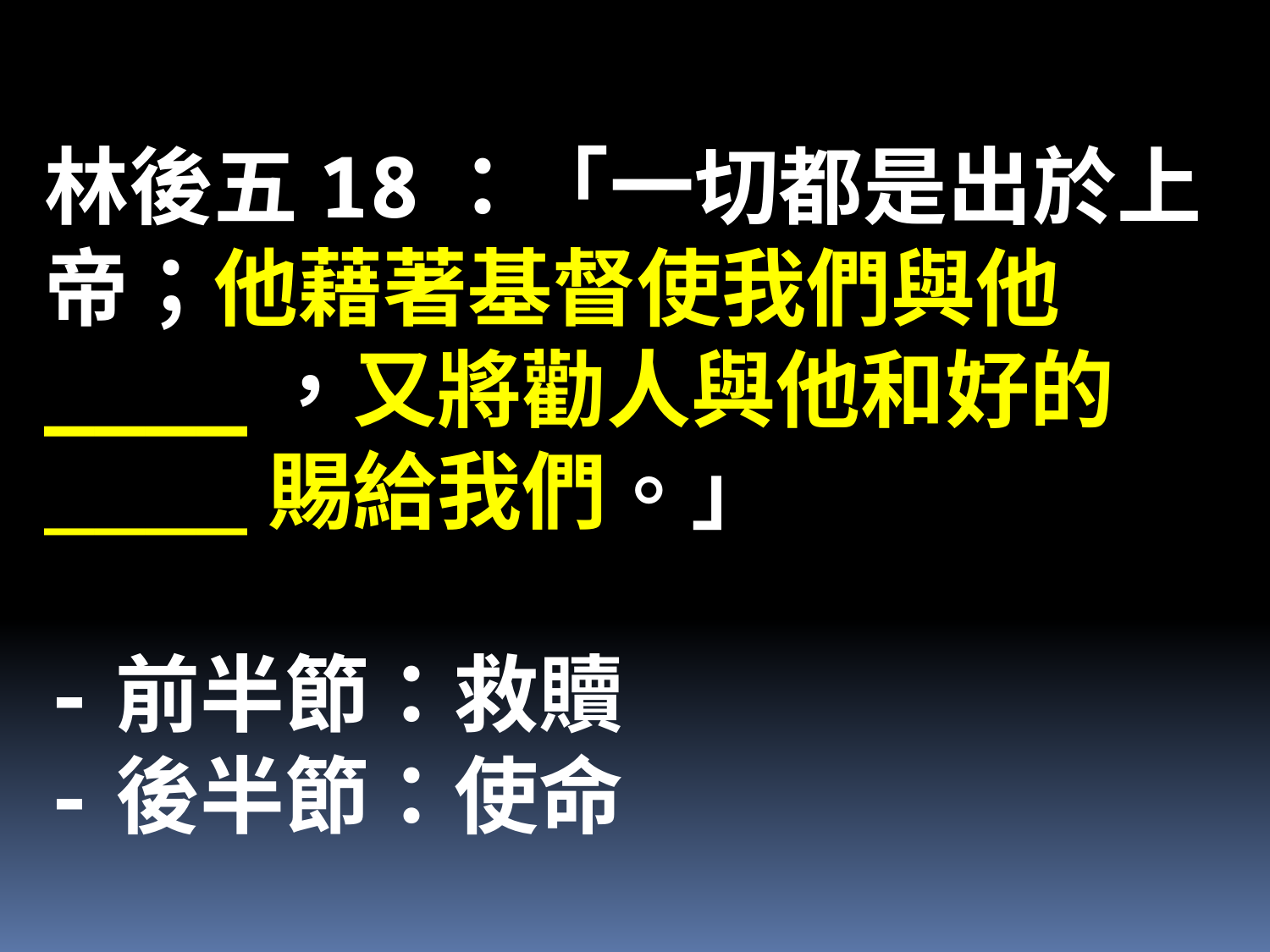

林後五18：「一切都是出於上帝；他藉著基督使我們與他____，又將勸人與他和好的____賜給我們。」

-前半節：救贖
-後半節：使命